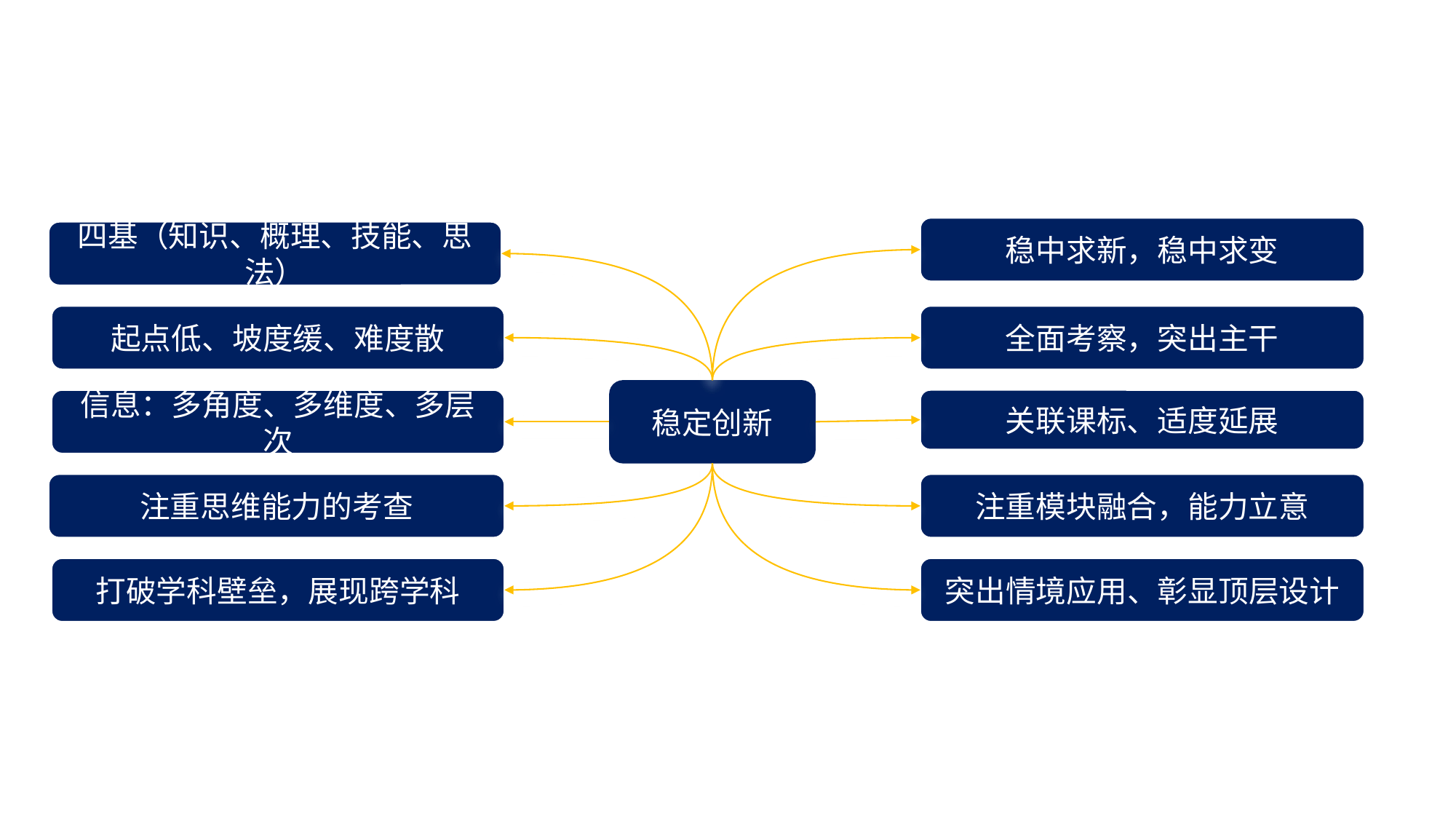

稳中求新，稳中求变
四基（知识、概理、技能、思法）
起点低、坡度缓、难度散
全面考察，突出主干
稳定创新
信息：多角度、多维度、多层次
关联课标、适度延展
注重思维能力的考查
注重模块融合，能力立意
打破学科壁垒，展现跨学科
突出情境应用、彰显顶层设计